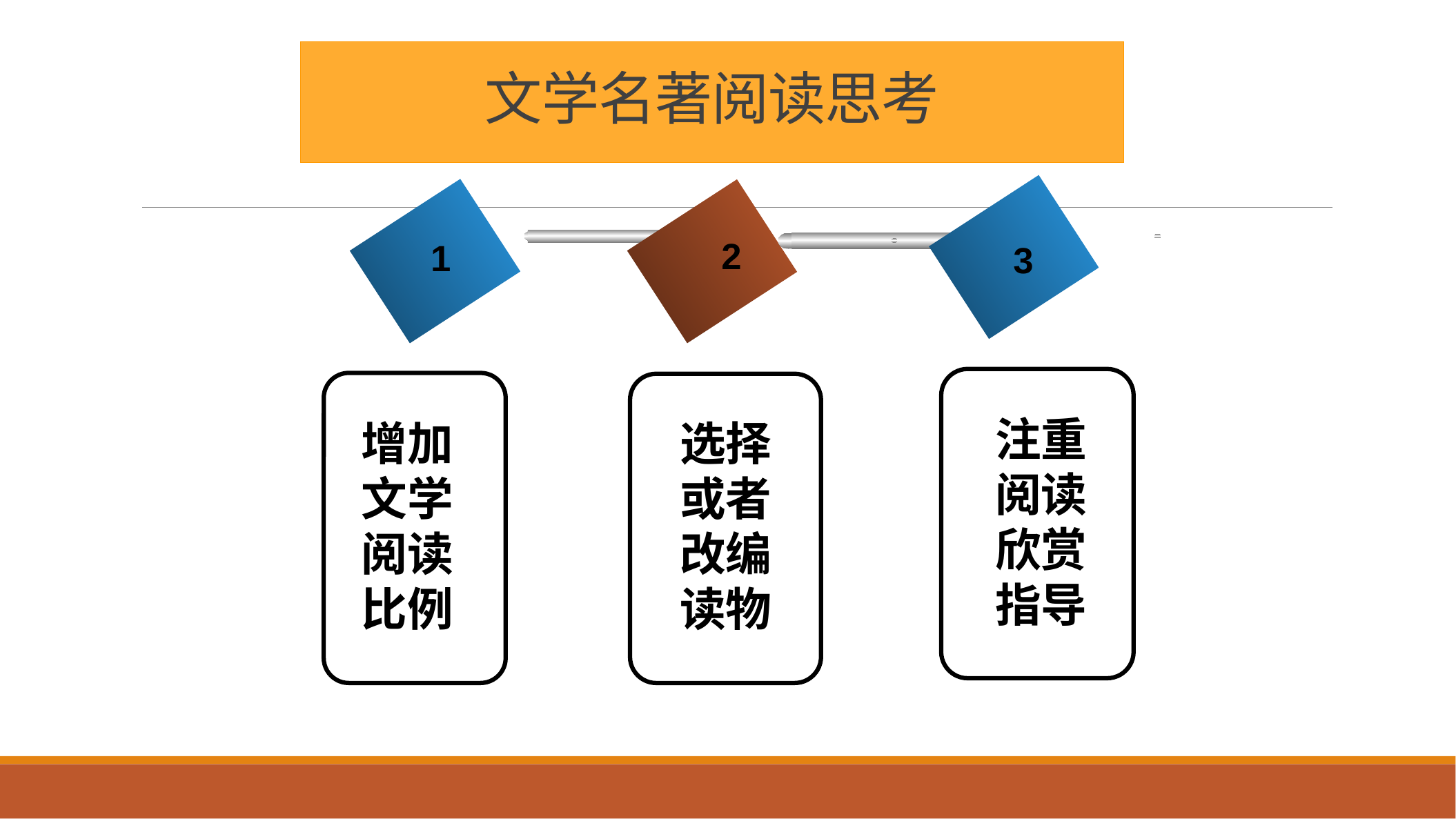

# 文学名著阅读思考

2
1
3

注重
阅读
欣赏
指导
增加
文学
阅读
比例
选择或者改编读物